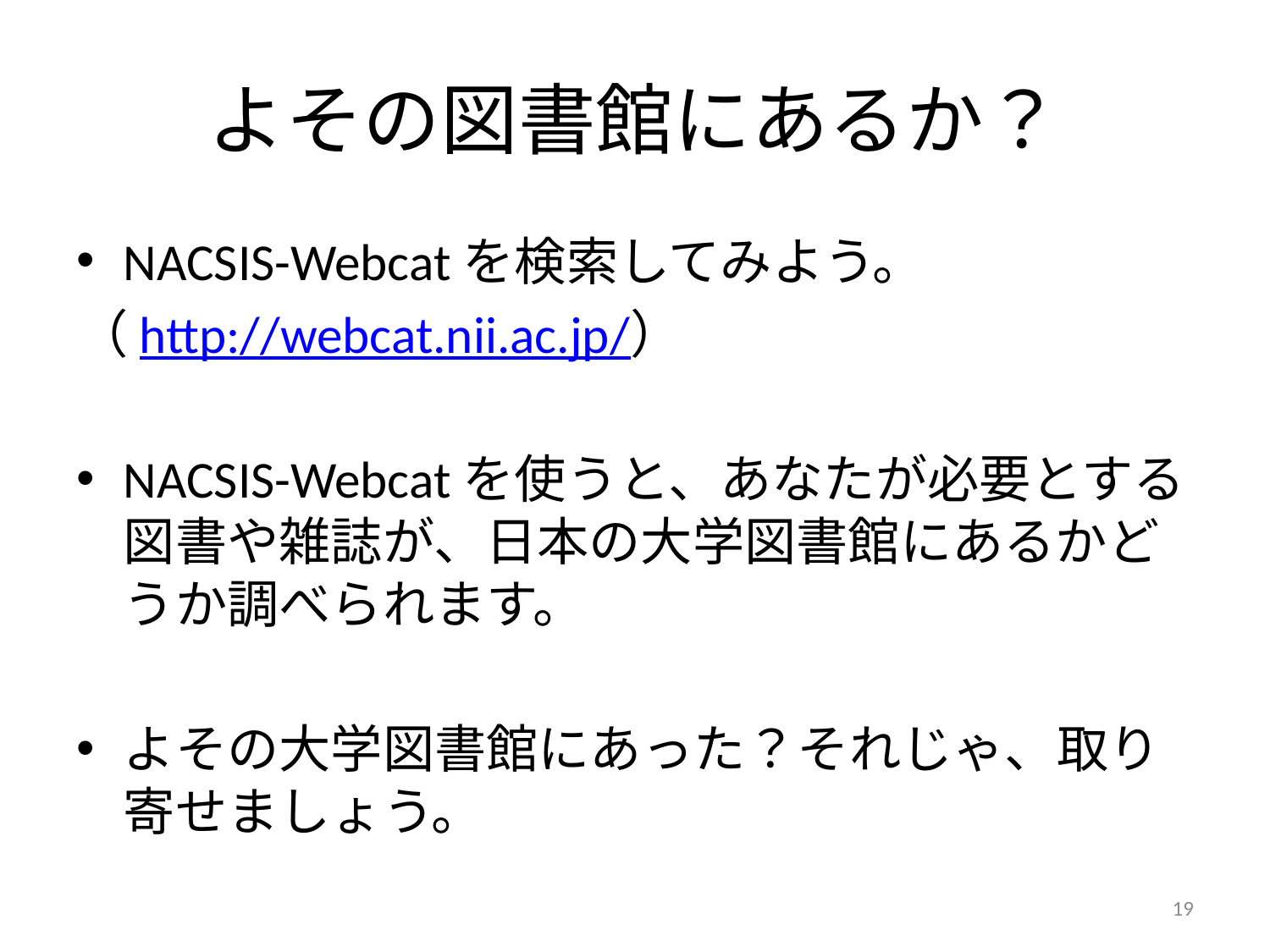

# よその図書館にあるか？
NACSIS-Webcatを検索してみよう。
（http://webcat.nii.ac.jp/）

NACSIS-Webcatを使うと、あなたが必要とする図書や雑誌が、日本の大学図書館にあるかどうか調べられます。

よその大学図書館にあった？それじゃ、取り寄せましょう。

19